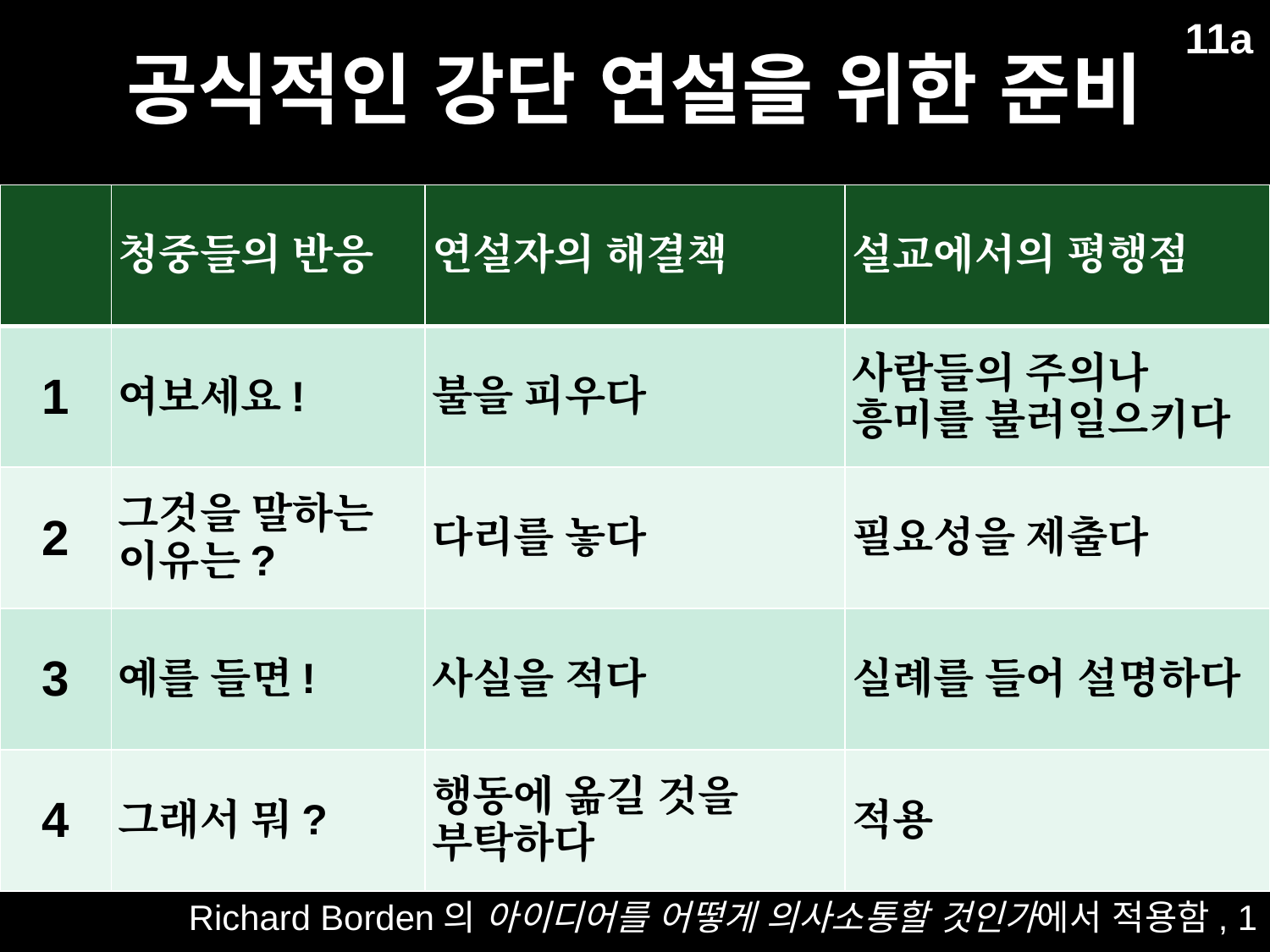

11a
# 공식적인 강단 연설을 위한 준비
|  | 청중들의 반응 | 연설자의 해결책 | 설교에서의 평행점 |
| --- | --- | --- | --- |
| 1 | 여보세요! | 불을 피우다 | 사람들의 주의나 흥미를 불러일으키다 |
| 2 | 그것을 말하는 이유는? | 다리를 놓다 | 필요성을 제출다 |
| 3 | 예를 들면! | 사실을 적다 | 실례를 들어 설명하다 |
| 4 | 그래서 뭐? | 행동에 옮길 것을 부탁하다 | 적용 |
Richard Borden의 아이디어를 어떻게 의사소통할 것인가에서 적용함, 1